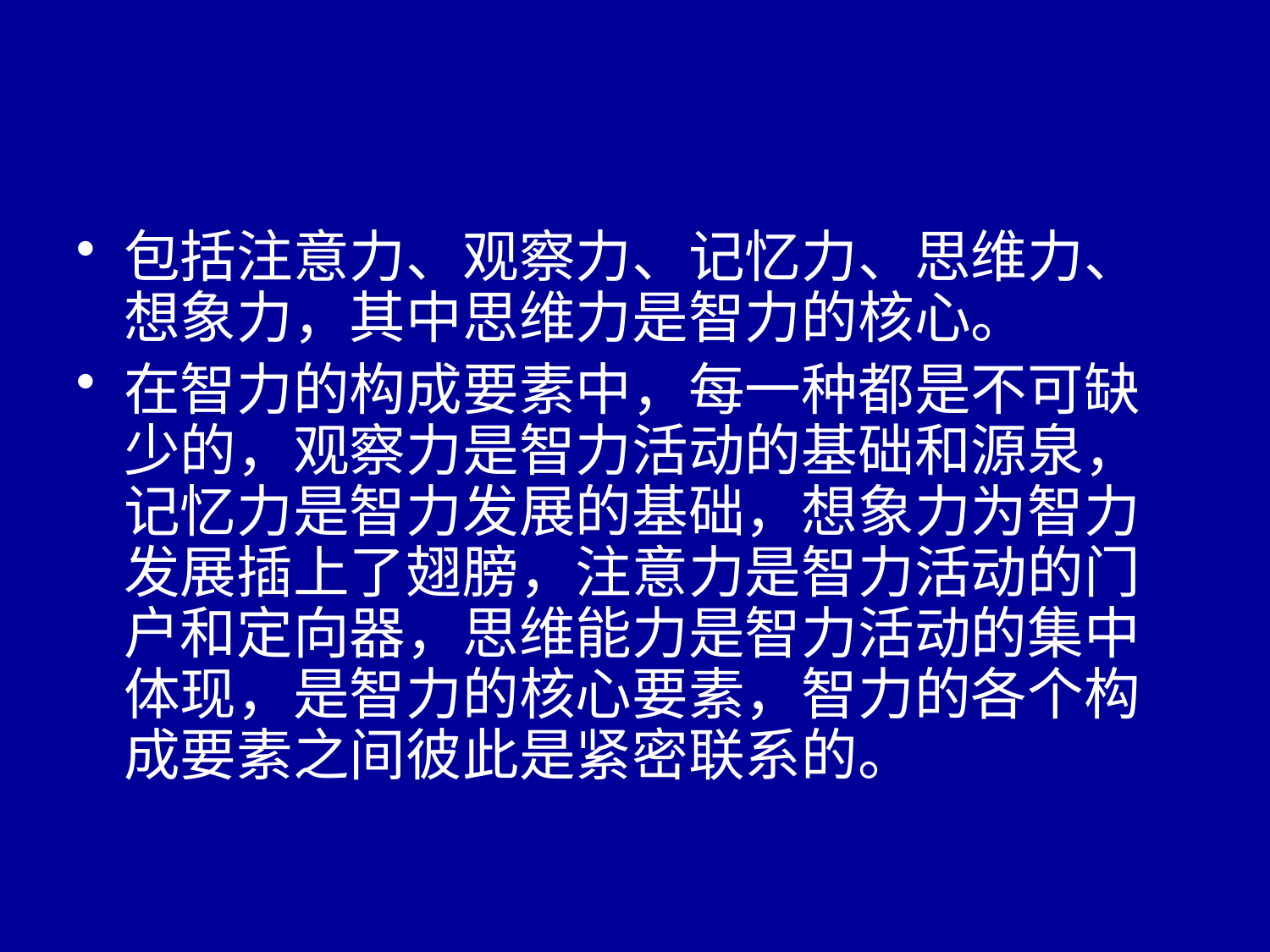

包括注意力、观察力、记忆力、思维力、想象力，其中思维力是智力的核心。
在智力的构成要素中，每一种都是不可缺少的，观察力是智力活动的基础和源泉，记忆力是智力发展的基础，想象力为智力发展插上了翅膀，注意力是智力活动的门户和定向器，思维能力是智力活动的集中体现，是智力的核心要素，智力的各个构成要素之间彼此是紧密联系的。